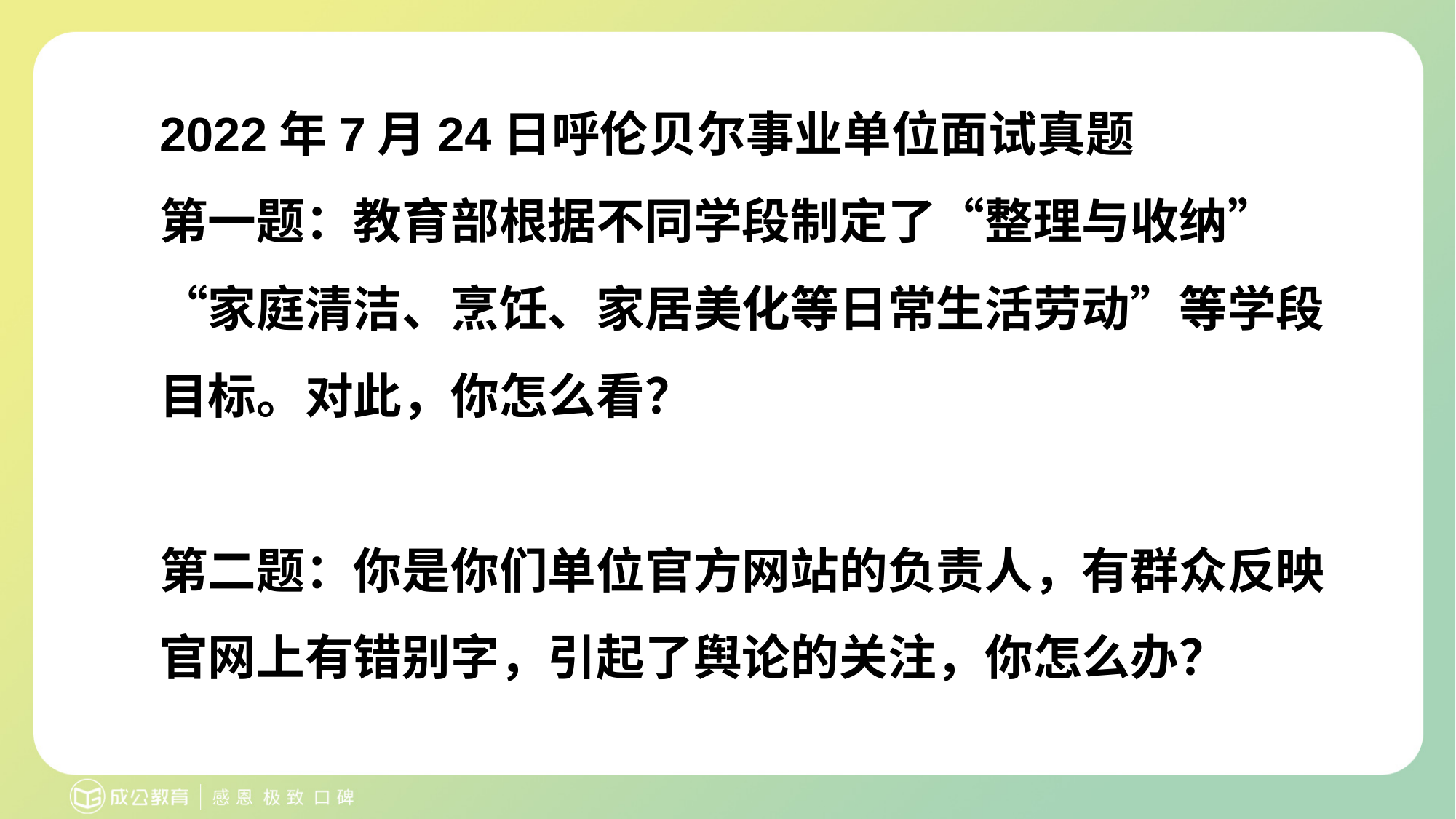

2022年7月24日呼伦贝尔事业单位面试真题
第一题：教育部根据不同学段制定了“整理与收纳”“家庭清洁、烹饪、家居美化等日常生活劳动”等学段目标。对此，你怎么看？

第二题：你是你们单位官方网站的负责人，有群众反映官网上有错别字，引起了舆论的关注，你怎么办？